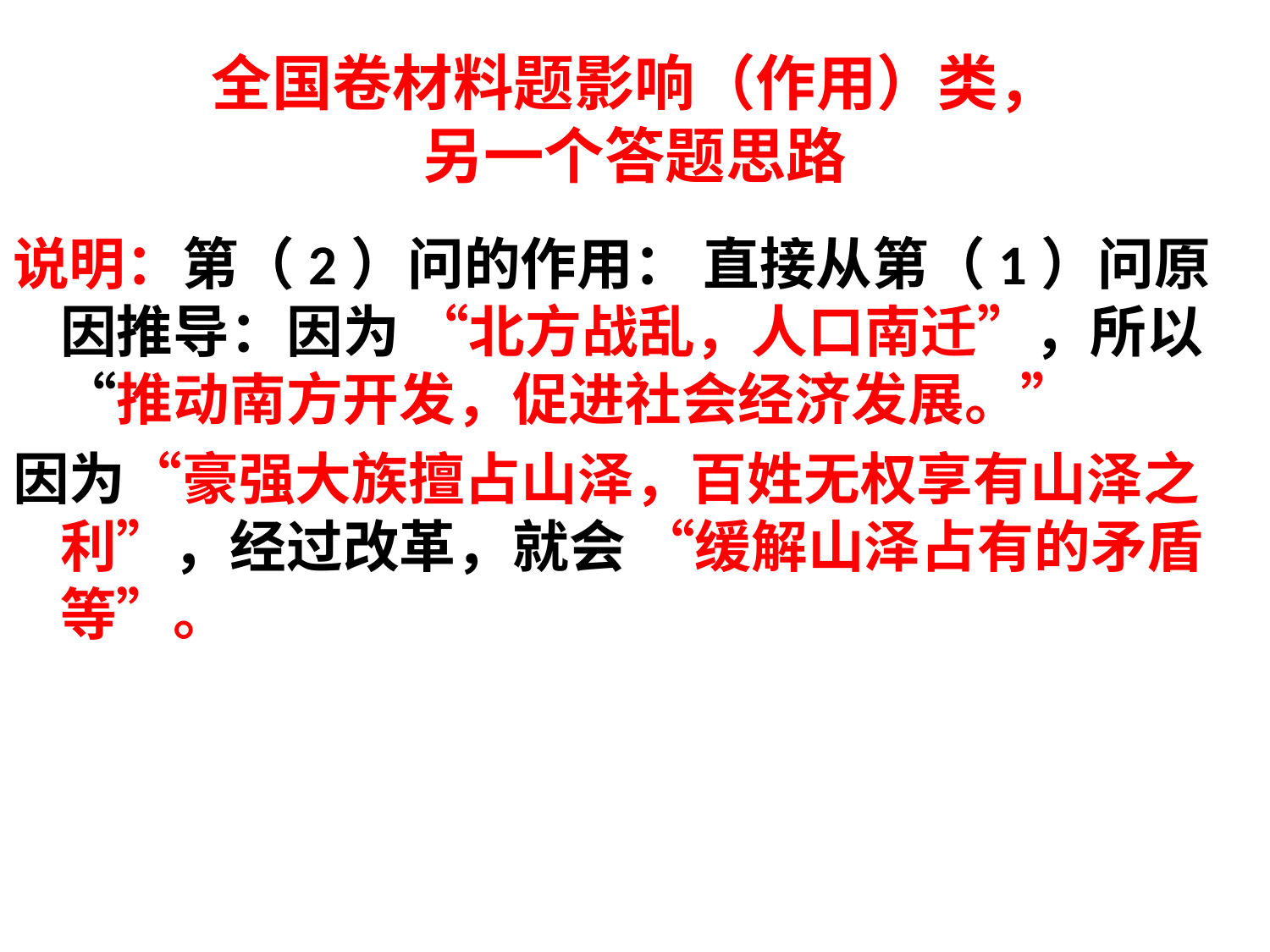

# 全国卷材料题影响（作用）类， 另一个答题思路
说明：第（2）问的作用： 直接从第（1）问原因推导：因为 “北方战乱，人口南迁”，所以“推动南方开发，促进社会经济发展。”
因为“豪强大族擅占山泽，百姓无权享有山泽之利”，经过改革，就会 “缓解山泽占有的矛盾等”。